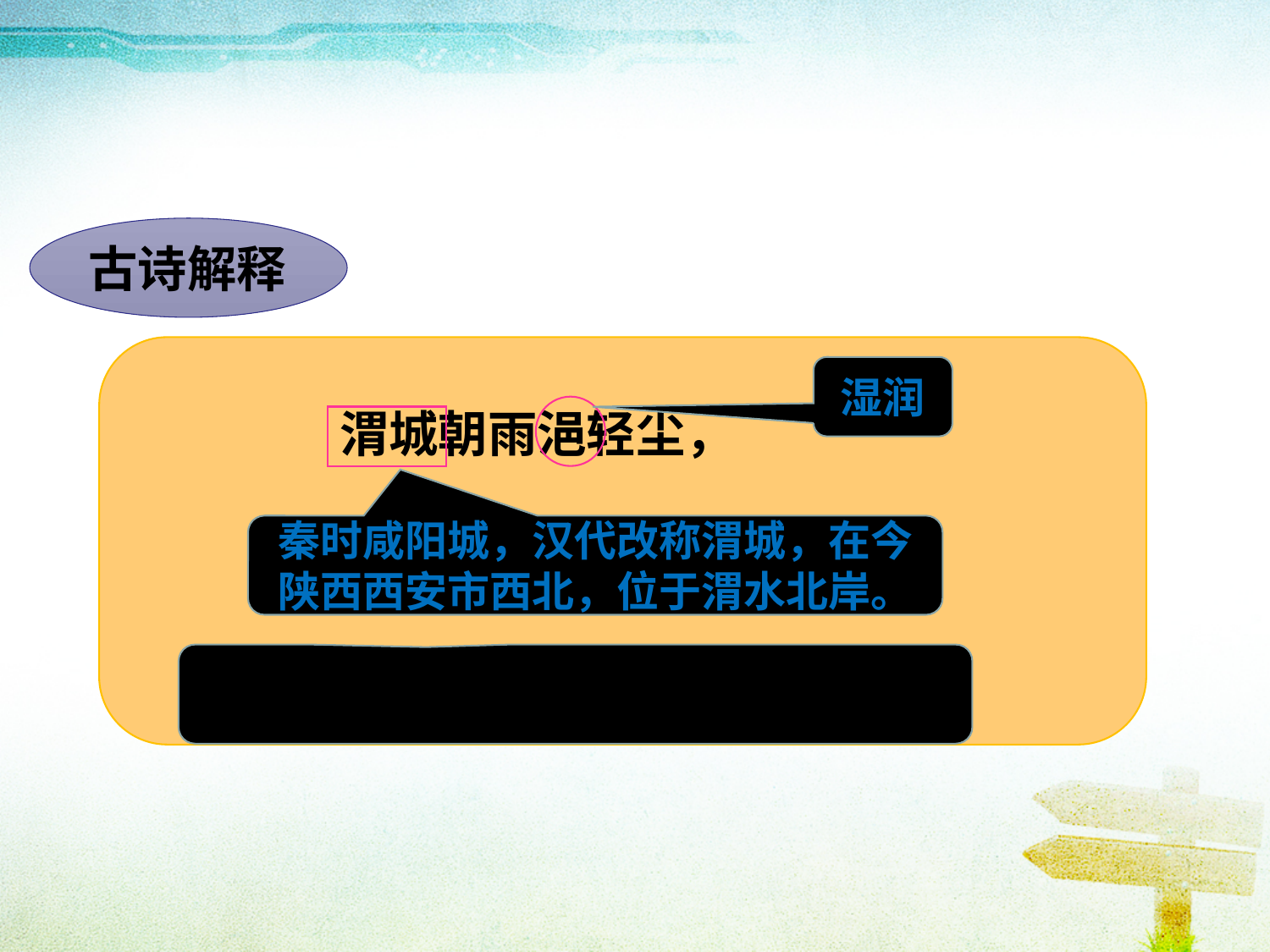

古诗解释

湿润
渭城朝雨浥轻尘，

秦时咸阳城，汉代改称渭城，在今陕西西安市西北，位于渭水北岸。
句意：清晨的细雨打湿了渭城的浮尘；